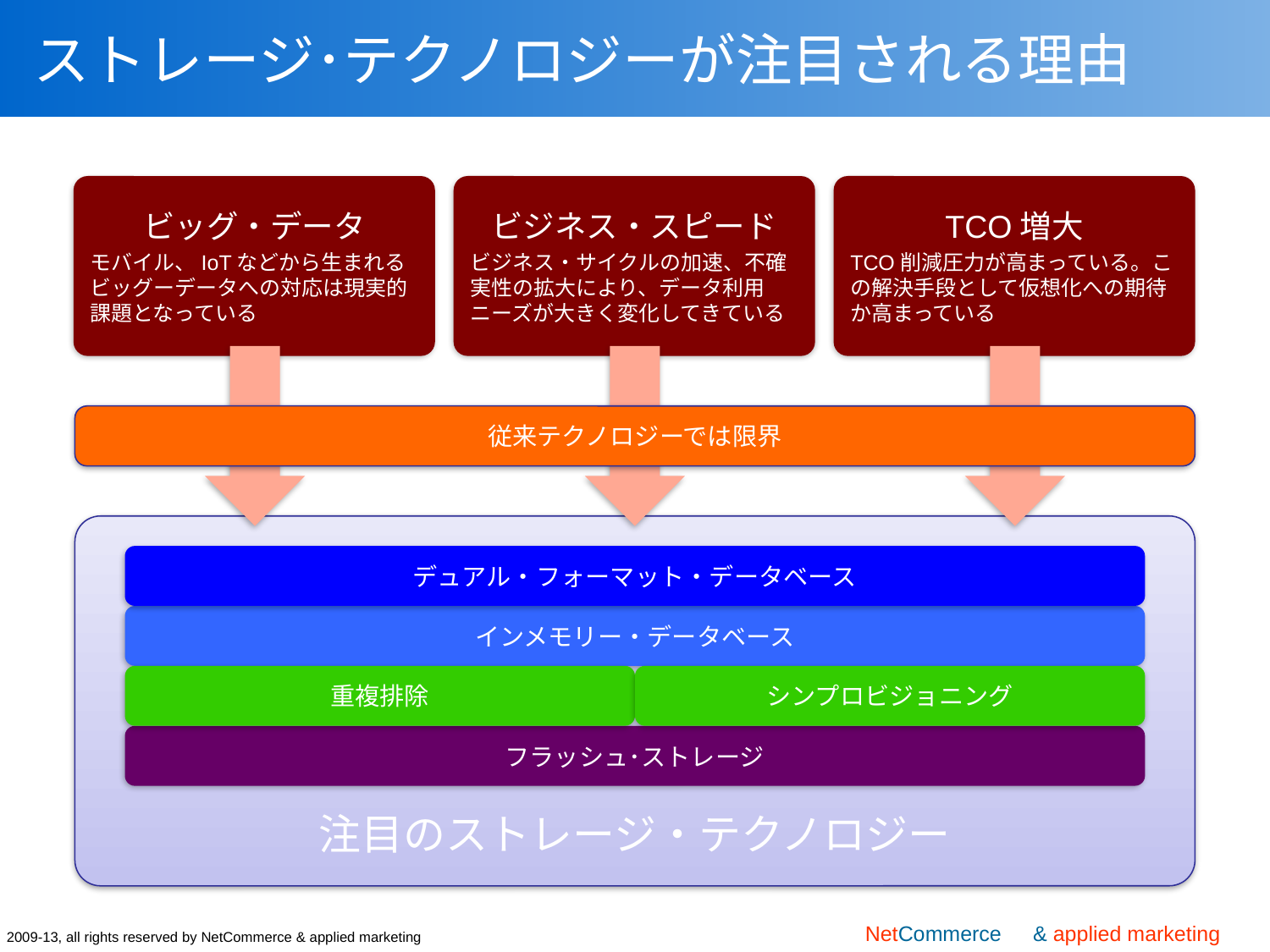

# ストレージ･テクノロジーが注目される理由
ビッグ・データ
モバイル、IoTなどから生まれるビッグーデータへの対応は現実的課題となっている
ビジネス・スピード
ビジネス・サイクルの加速、不確実性の拡大により、データ利用ニーズが大きく変化してきている
TCO増大
TCO削減圧力が高まっている。この解決手段として仮想化への期待か高まっている

デュアル・フォーマット・データベース
インメモリー・データベース
重複排除
シンプロビジョニング
フラッシュ･ストレージ
注目のストレージ・テクノロジー
従来テクノロジーでは限界